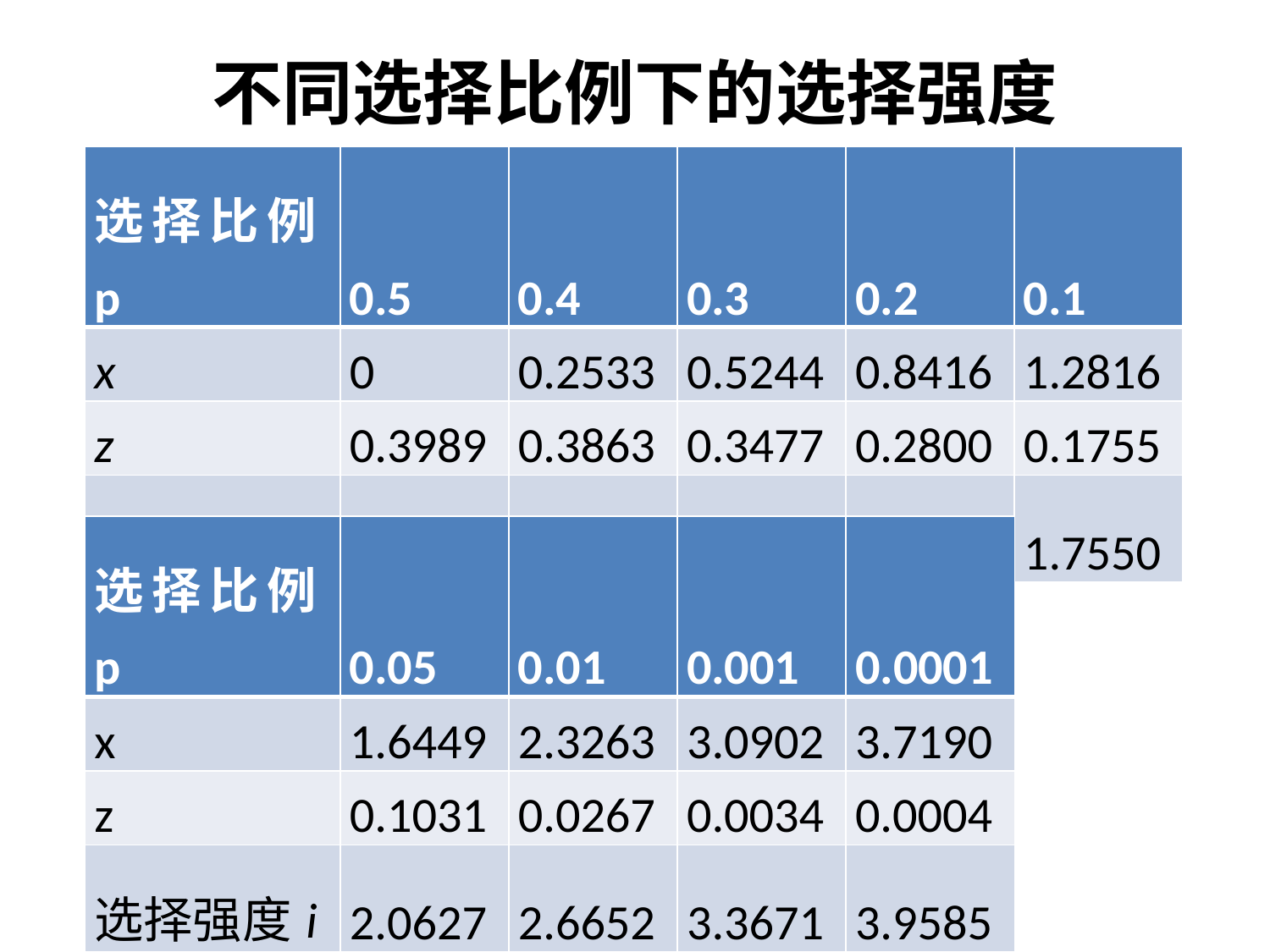

# 不同选择比例下的选择强度
| 选择比例p | 0.5 | 0.4 | 0.3 | 0.2 | 0.1 |
| --- | --- | --- | --- | --- | --- |
| x | 0 | 0.2533 | 0.5244 | 0.8416 | 1.2816 |
| z | 0.3989 | 0.3863 | 0.3477 | 0.2800 | 0.1755 |
| 选择强度i | 0.7979 | 0.9659 | 1.1590 | 1.3998 | 1.7550 |
| 选择比例p | 0.05 | 0.01 | 0.001 | 0.0001 |
| --- | --- | --- | --- | --- |
| x | 1.6449 | 2.3263 | 3.0902 | 3.7190 |
| z | 0.1031 | 0.0267 | 0.0034 | 0.0004 |
| 选择强度i | 2.0627 | 2.6652 | 3.3671 | 3.9585 |